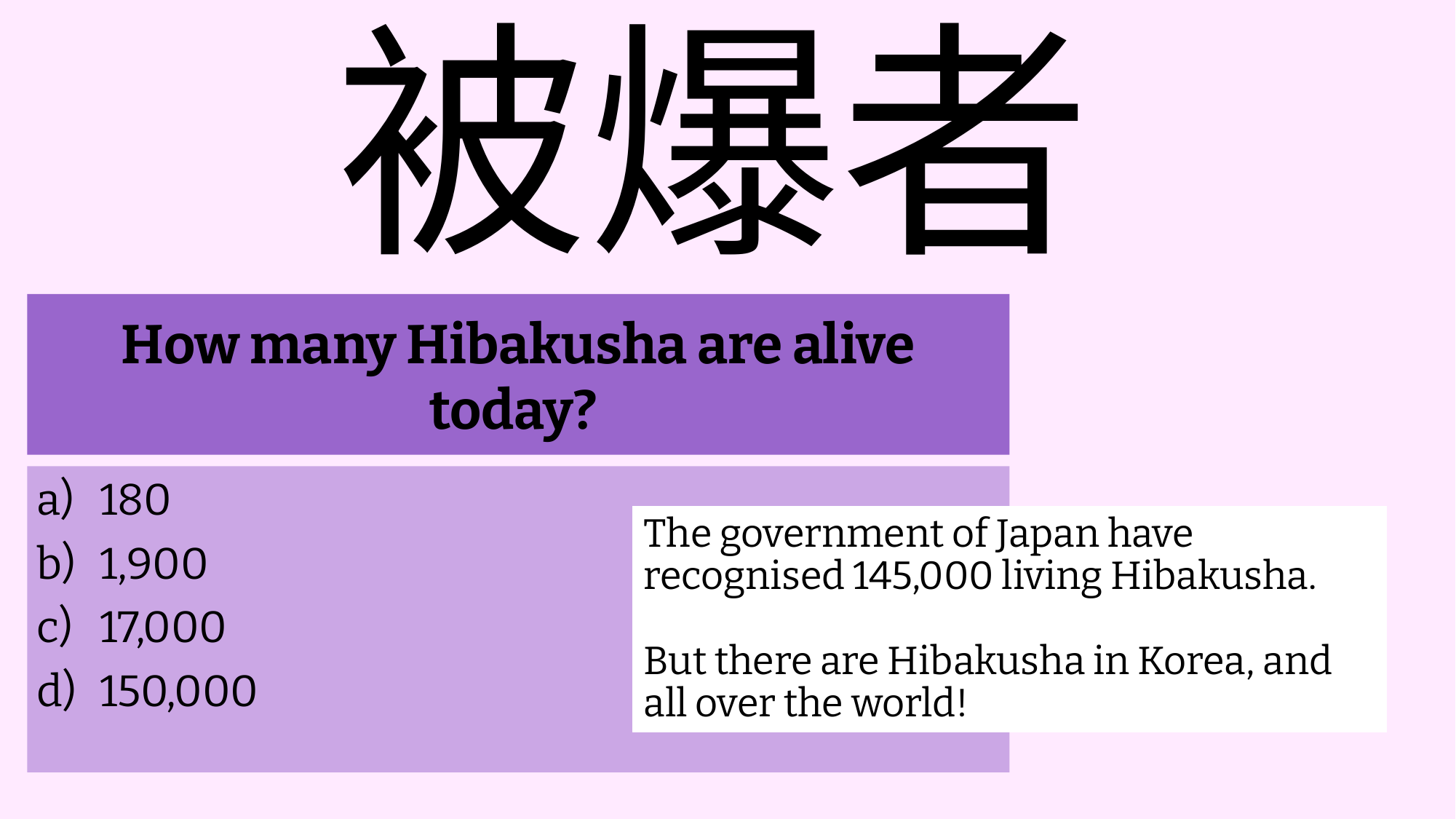

被爆者
How many Hibakusha are alive today?
180
1,900
17,000
150,000

The government of Japan have recognised 145,000 living Hibakusha.

But there are Hibakusha in Korea, and all over the world!